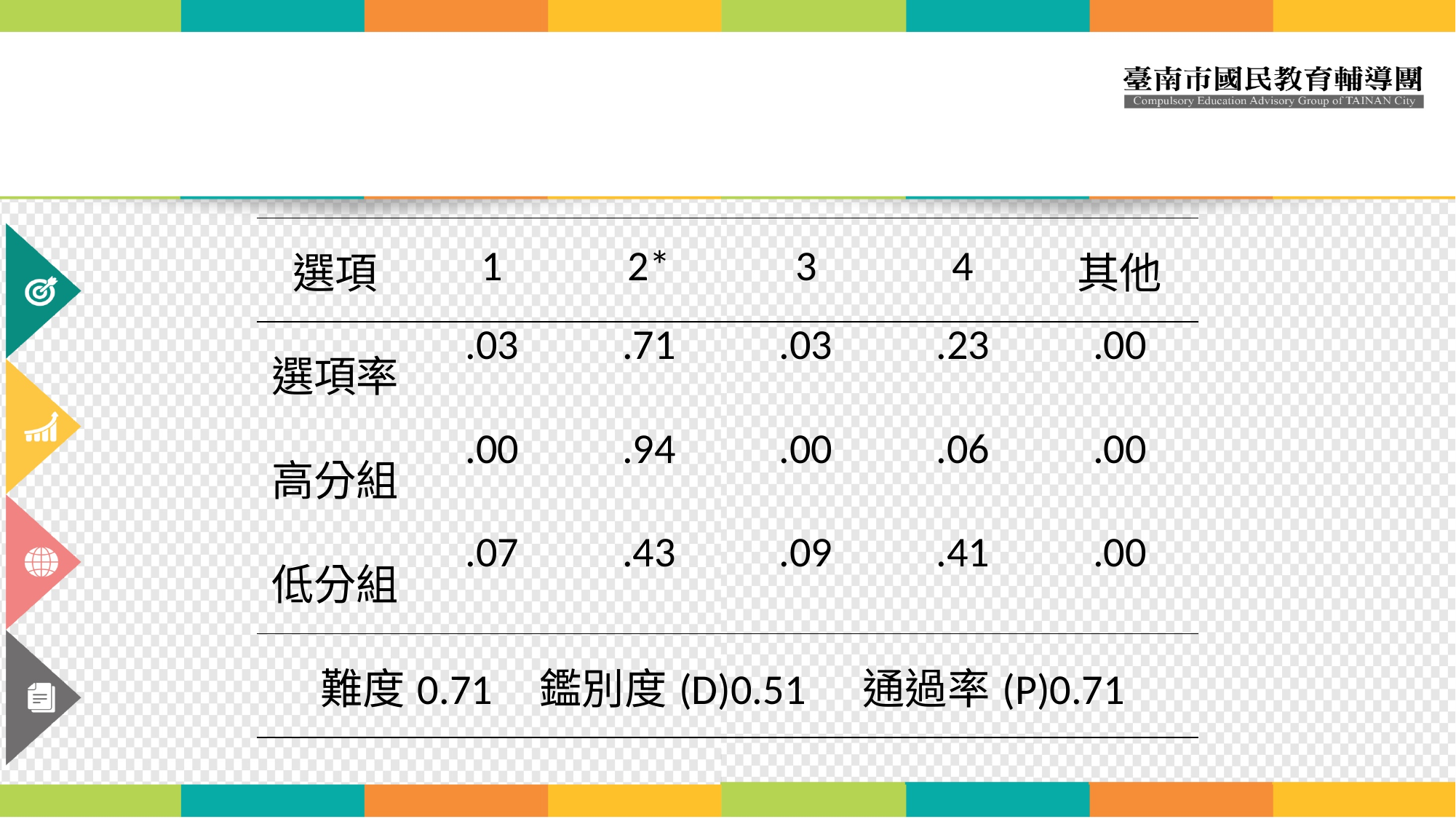

| 選項 | 1 | 2\* | 3 | 4 | 其他 |
| --- | --- | --- | --- | --- | --- |
| 選項率 | .03 | .71 | .03 | .23 | .00 |
| 高分組 | .00 | .94 | .00 | .06 | .00 |
| 低分組 | .07 | .43 | .09 | .41 | .00 |
| 難度0.71 鑑別度(D)0.51 通過率(P)0.71 |  |  |  |  |  |